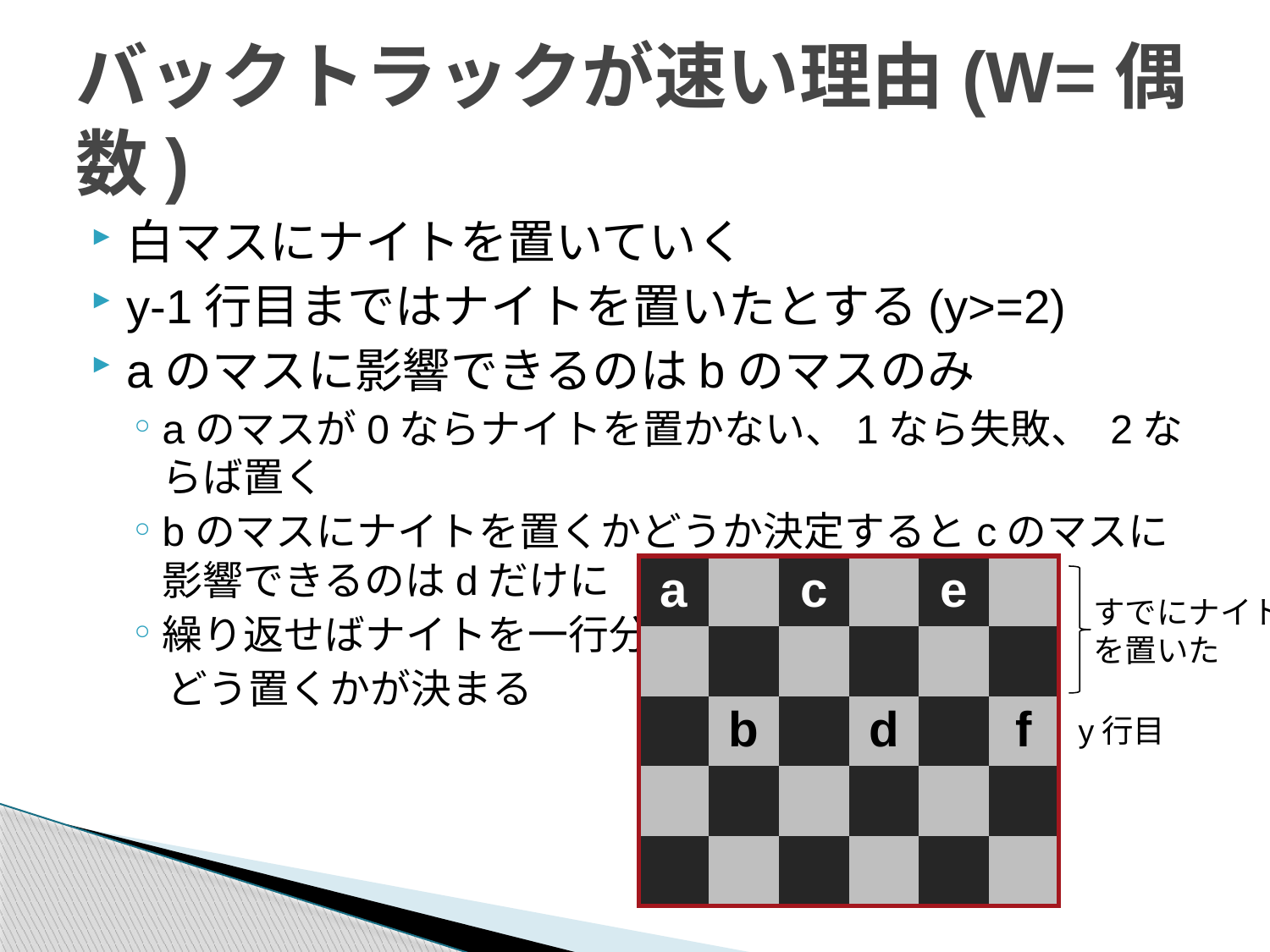

# バックトラックが速い理由(W=偶数)
白マスにナイトを置いていく
y-1行目まではナイトを置いたとする(y>=2)
aのマスに影響できるのはbのマスのみ
aのマスが0ならナイトを置かない、1なら失敗、 2ならば置く
bのマスにナイトを置くかどうか決定するとcのマスに影響できるのはdだけに
繰り返せばナイトを一行分
   どう置くかが決まる
| a |  | c |  | e |  |
| --- | --- | --- | --- | --- | --- |
|  |  |  |  |  |  |
|  | b |  | d |  | f |
|  |  |  |  |  |  |
|  |  |  |  |  |  |

すでにナイト
を置いた
y行目